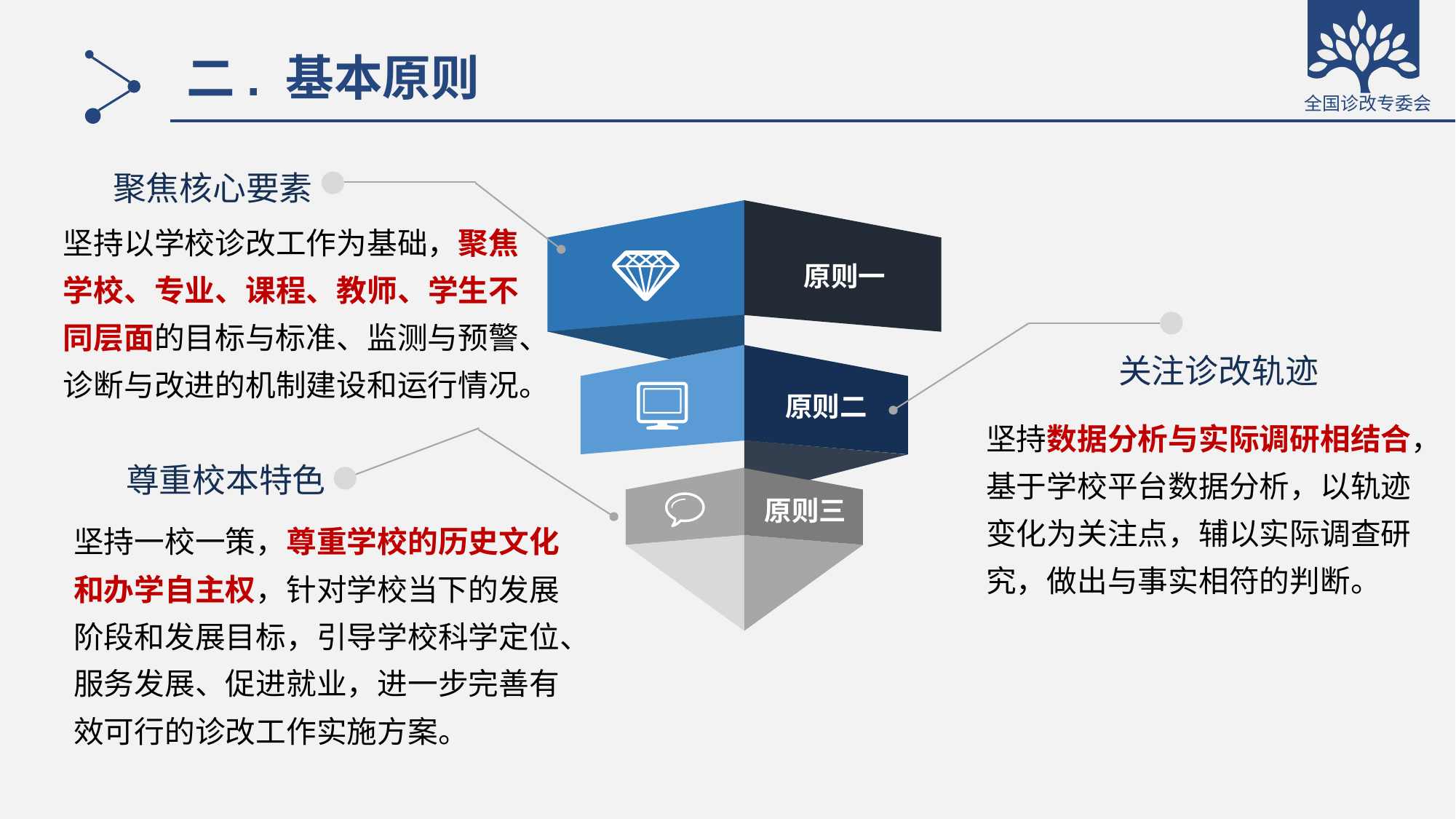

# 二. 基本原则
聚焦核心要素

坚持以学校诊改工作为基础，聚焦学校、专业、课程、教师、学生不同层面的目标与标准、监测与预警、诊断与改进的机制建设和运行情况。
原则一

关注诊改轨迹
原则二

坚持数据分析与实际调研相结合，基于学校平台数据分析，以轨迹变化为关注点，辅以实际调查研究，做出与事实相符的判断。

尊重校本特色
原则三

坚持一校一策，尊重学校的历史文化和办学自主权，针对学校当下的发展阶段和发展目标，引导学校科学定位、服务发展、促进就业，进一步完善有效可行的诊改工作实施方案。